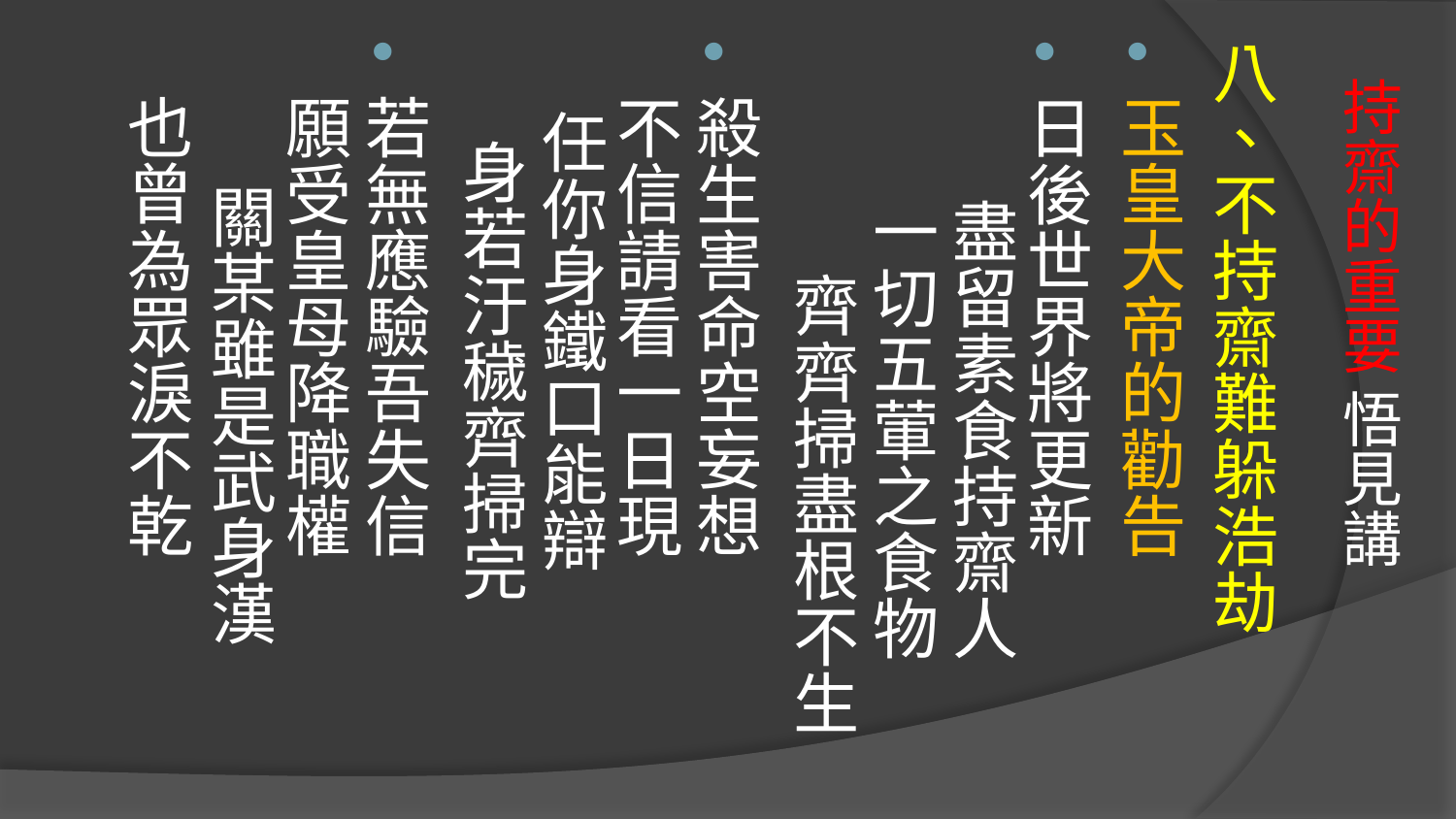

八、不持齋難躲浩劫
玉皇大帝的勸告
日後世界將更新　                  盡留素食持齋人                一切五葷之食物　                齊齊掃盡根不生
殺生害命空妄想           不信請看一日現　            任你身鐵口能辯　             身若汙穢齊掃完
若無應驗吾失信　           願受皇母降職權                      關某雖是武身漢
也曾為眾淚不乾

# 持齋的重要 悟見講